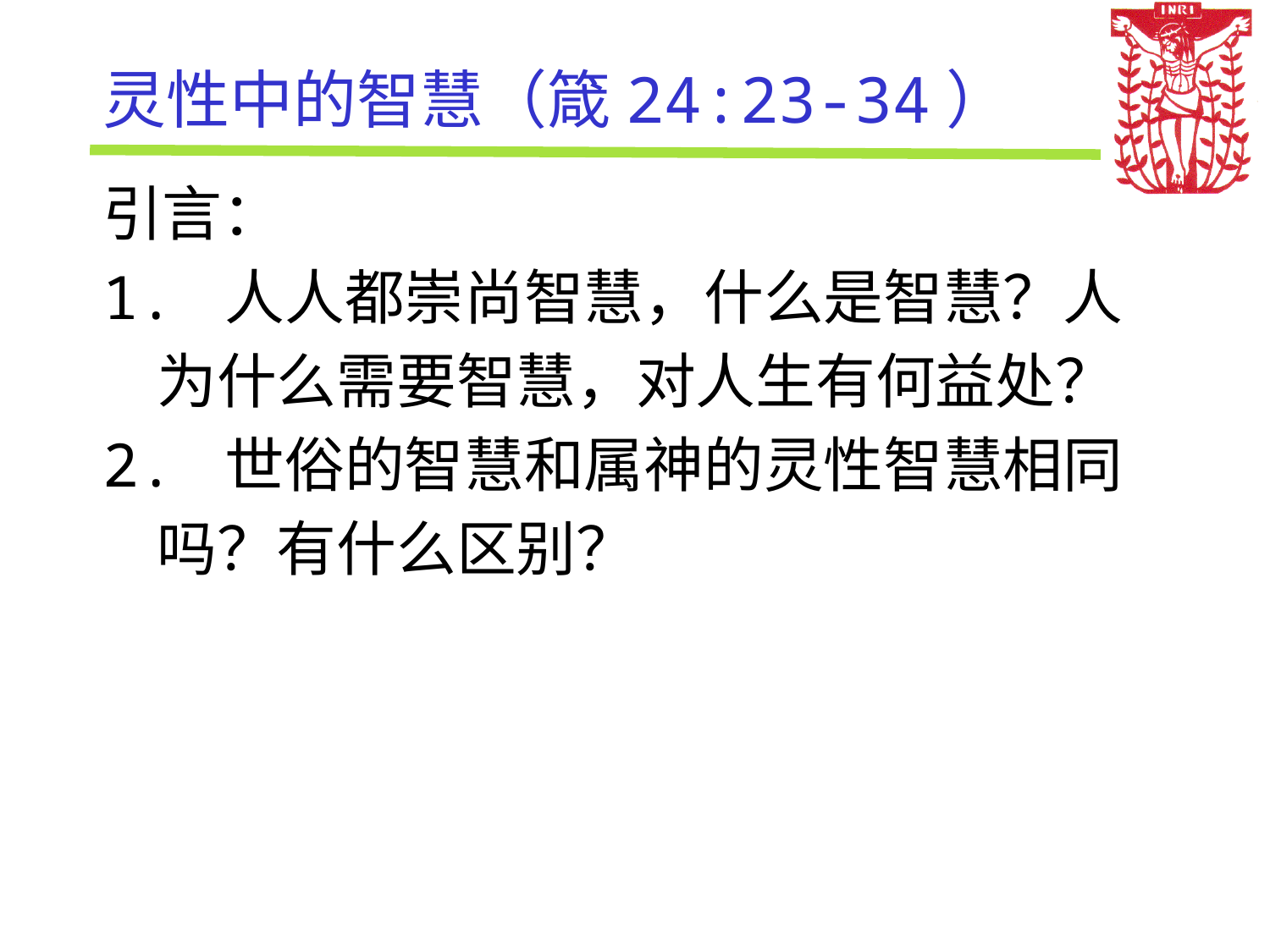

# 灵性中的智慧（箴24:23-34）
引言：
1. 人人都崇尚智慧，什么是智慧？人
   为什么需要智慧，对人生有何益处？
2. 世俗的智慧和属神的灵性智慧相同
   吗？有什么区别？